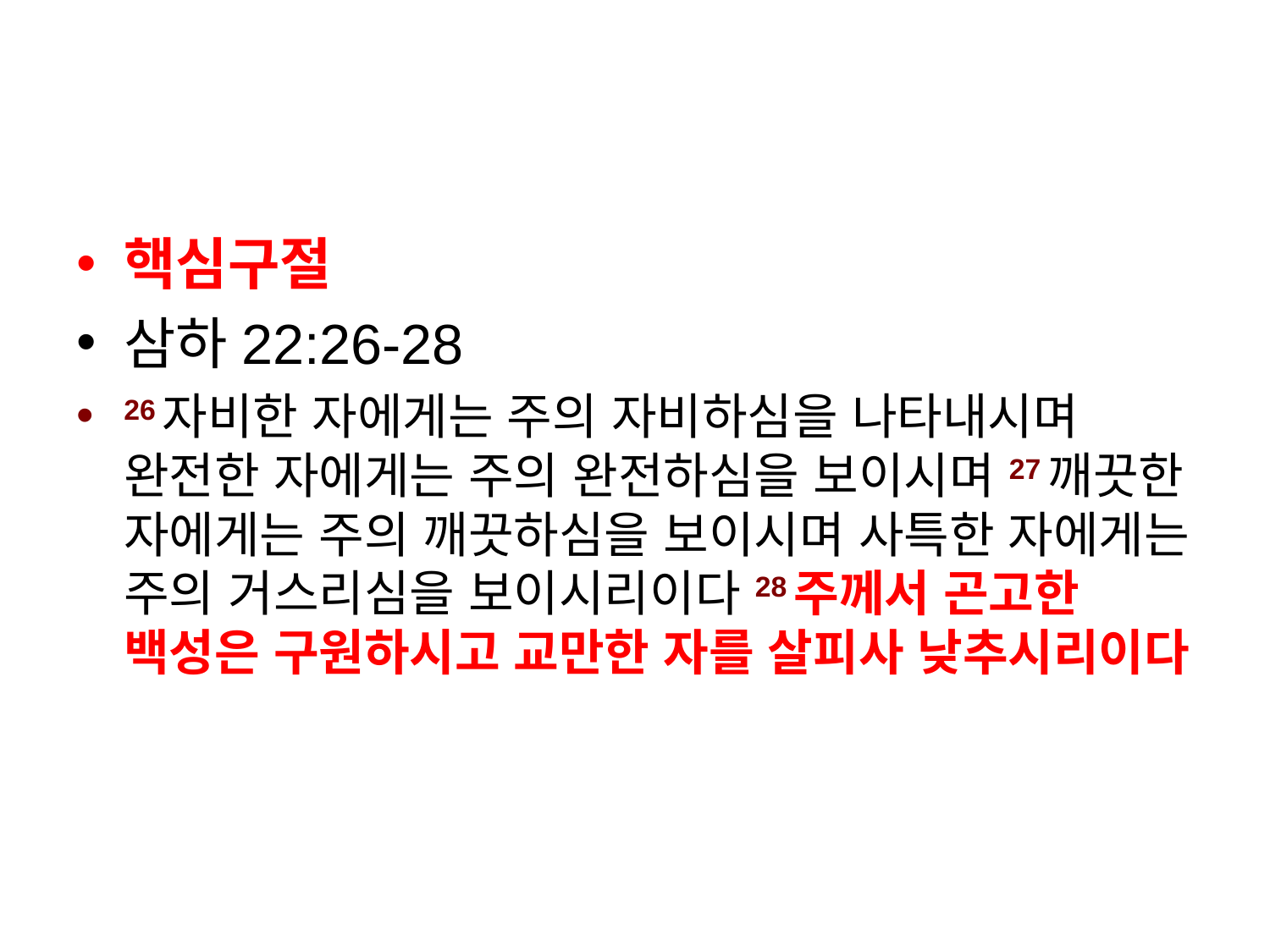

#
핵심구절
삼하22:26-28
26자비한 자에게는 주의 자비하심을 나타내시며 완전한 자에게는 주의 완전하심을 보이시며 27깨끗한 자에게는 주의 깨끗하심을 보이시며 사특한 자에게는 주의 거스리심을 보이시리이다 28주께서 곤고한 백성은 구원하시고 교만한 자를 살피사 낮추시리이다